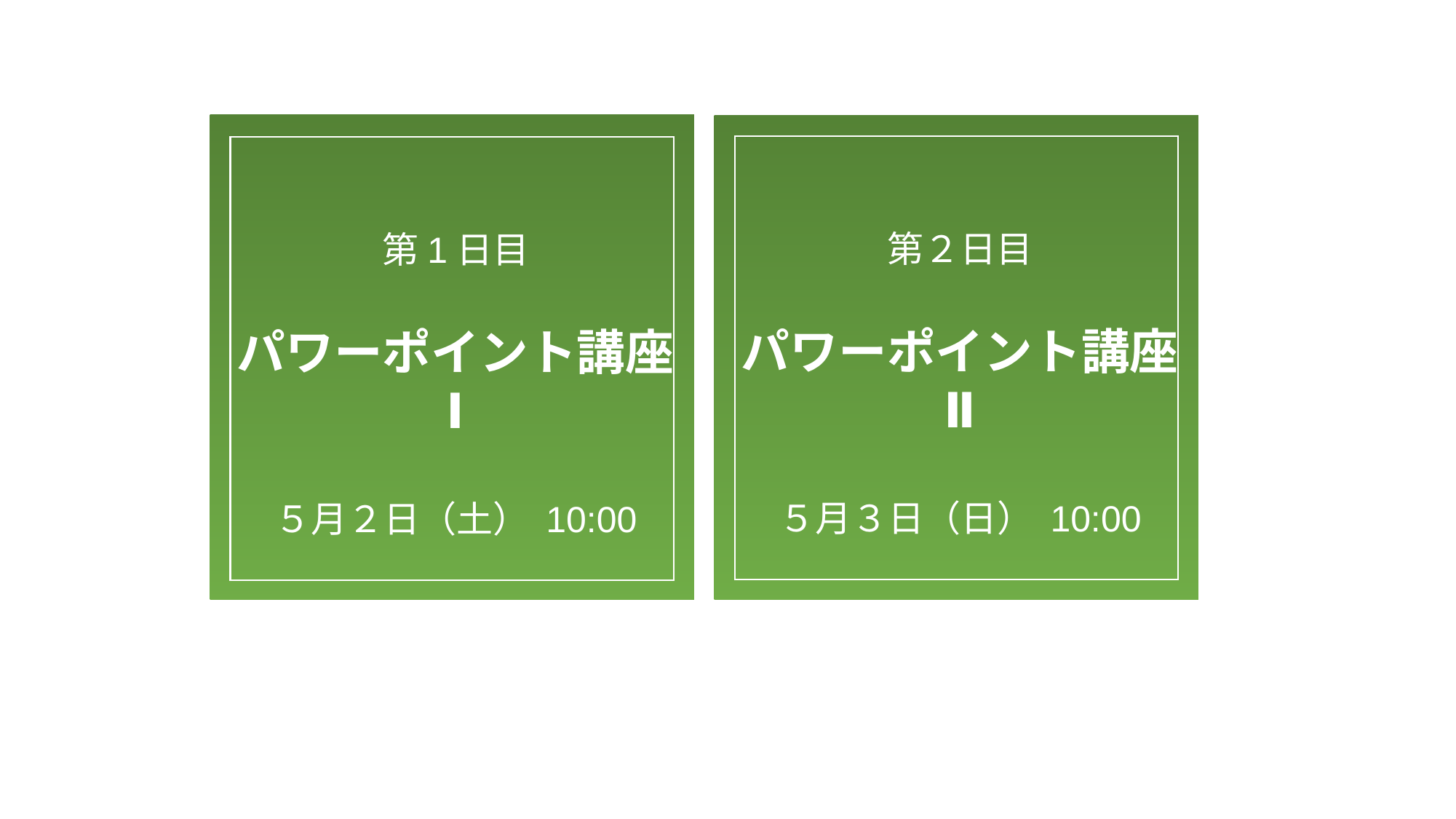

第２日目

パワーポイント講座
Ⅱ

５月３日（日） 10:00

第1日目

パワーポイント講座
Ⅰ

５月２日（土） 10:00